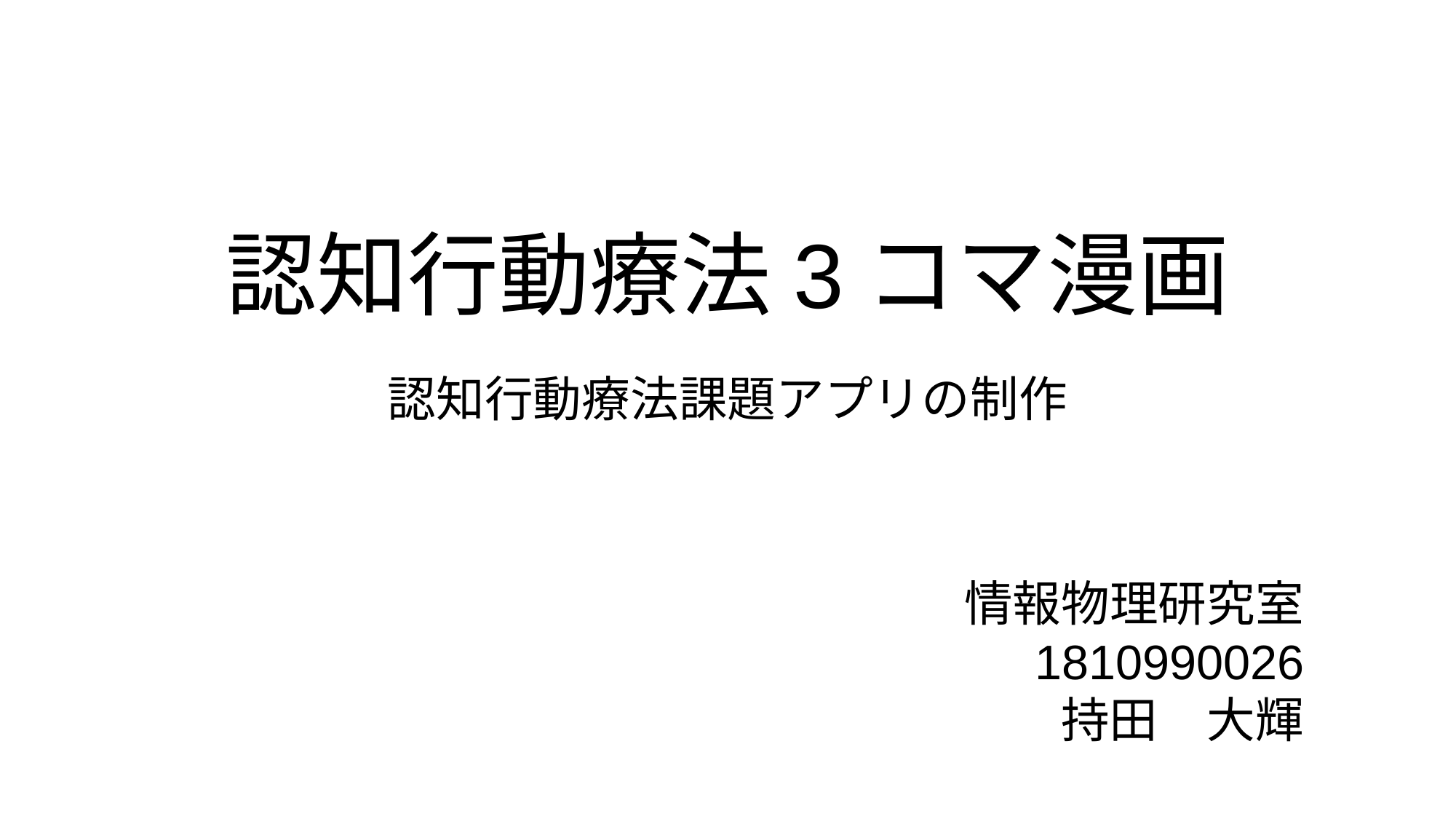

# 認知行動療法3コマ漫画
認知行動療法課題アプリの制作
情報物理研究室
1810990026
持田　大輝